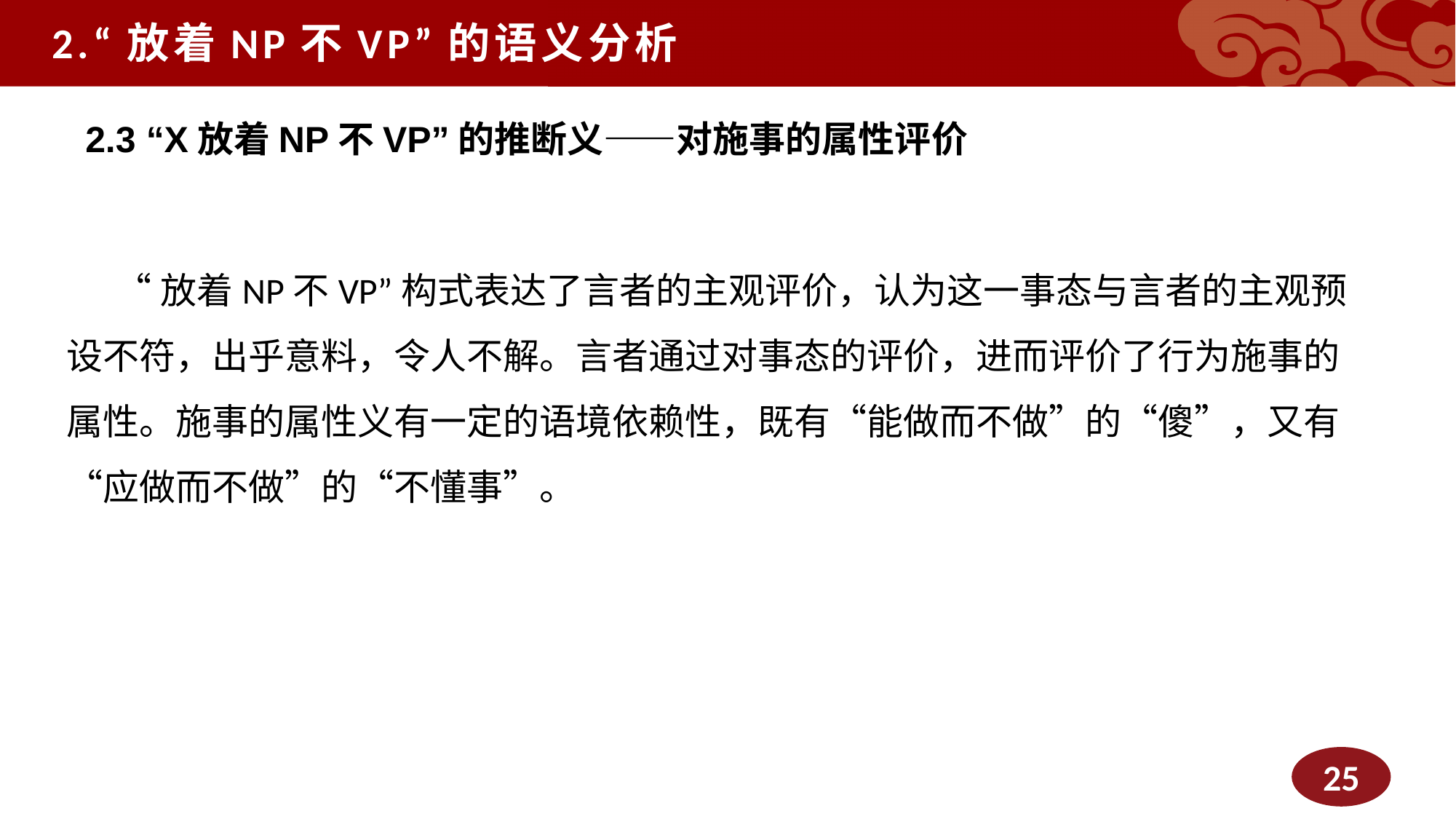

2.“放着NP不VP”的语义分析
2.3 “X放着NP不VP”的推断义——对施事的属性评价
      “放着NP不VP”构式表达了言者的主观评价，认为这一事态与言者的主观预设不符，出乎意料，令人不解。言者通过对事态的评价，进而评价了行为施事的属性。施事的属性义有一定的语境依赖性，既有“能做而不做”的“傻”，又有“应做而不做”的“不懂事”。